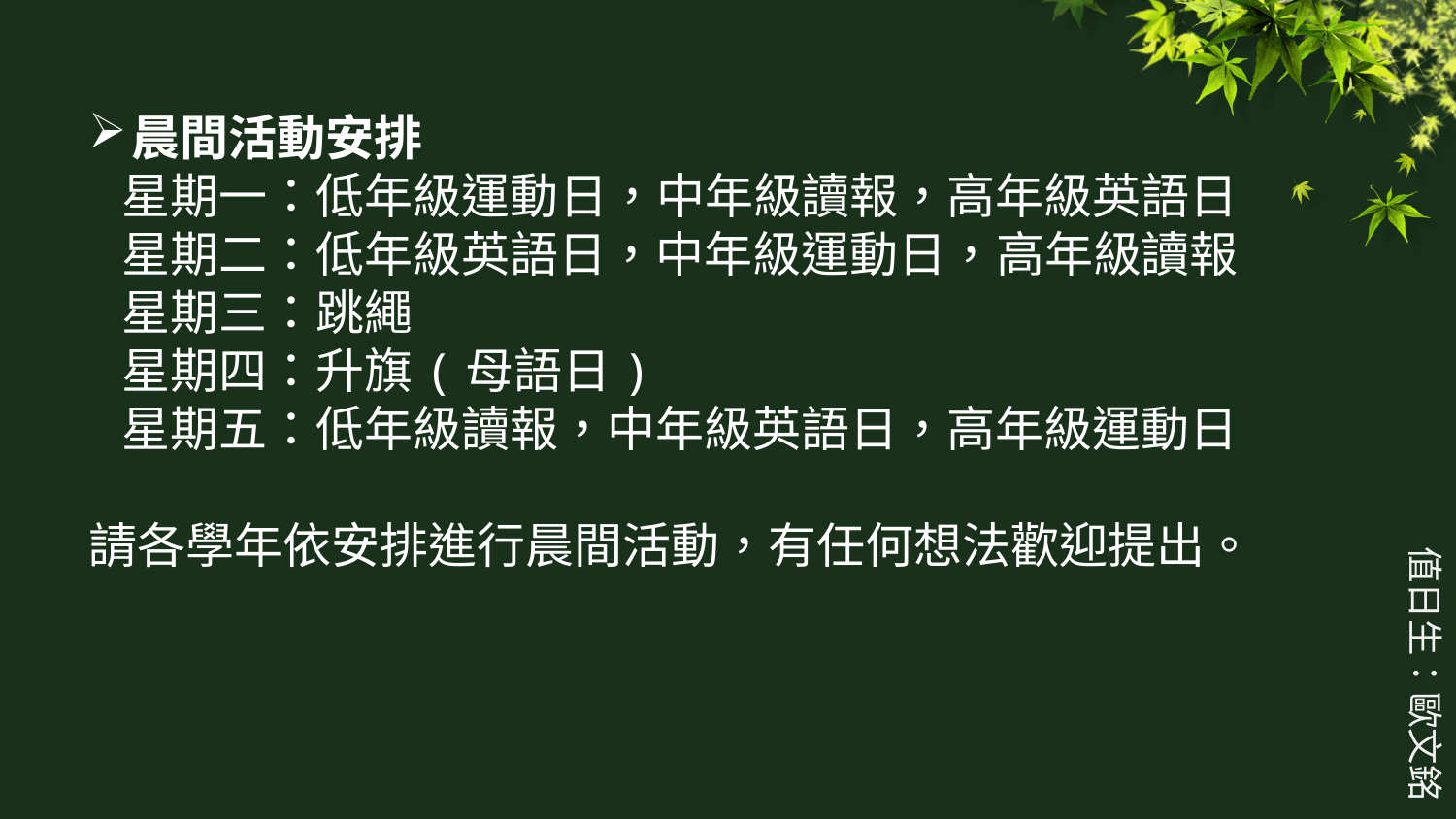

晨間活動安排
  星期一：低年級運動日，中年級讀報，高年級英語日
  星期二：低年級英語日，中年級運動日，高年級讀報
  星期三：跳繩
  星期四：升旗(母語日)
  星期五：低年級讀報，中年級英語日，高年級運動日

請各學年依安排進行晨間活動，有任何想法歡迎提出。
值日生：歐文銘